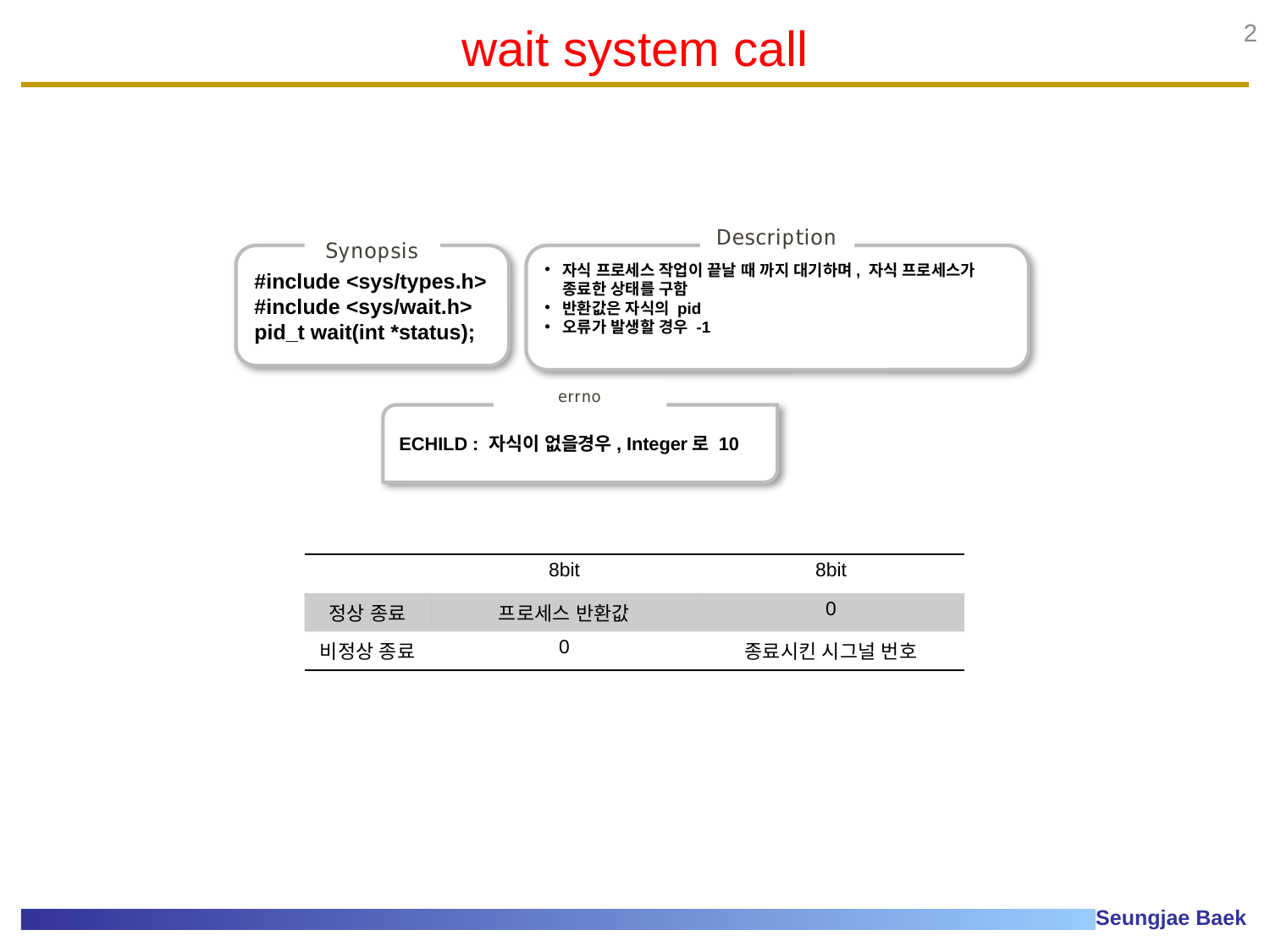

# wait system call
2

Description
Synopsis
#include <sys/types.h>
#include <sys/wait.h>
pid_t wait(int *status);
자식 프로세스 작업이 끝날 때 까지 대기하며, 자식 프로세스가 종료한 상태를 구함
반환값은 자식의 pid
오류가 발생할 경우 -1

errno
ECHILD : 자식이 없을경우, Integer로 10
|  | 8bit | 8bit |
| --- | --- | --- |
| 정상 종료 | 프로세스 반환값 | 0 |
| 비정상 종료 | 0 | 종료시킨 시그널 번호 |